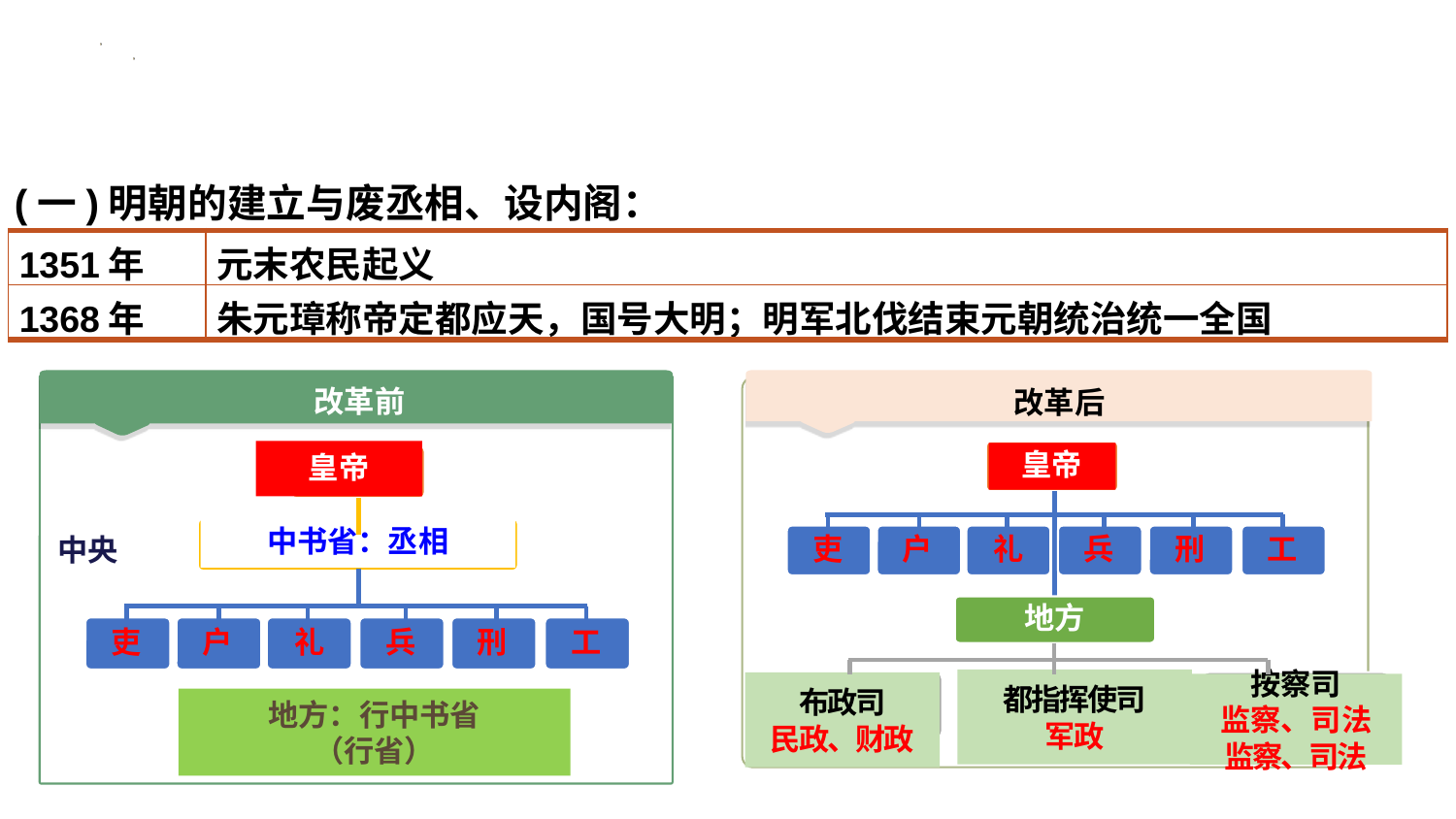

一、明代政治制度的变化
(一)明朝的建立与废丞相、设内阁：
| 1351年 | 元末农民起义 |
| --- | --- |
| 1368年 | 朱元璋称帝定都应天，国号大明；明军北伐结束元朝统治统一全国 |

改革后

皇帝

吏
户
礼
兵
刑
工

地方
都指挥使司
军政

布政司
民政、财政

按察司
监察、司法
监察、司法

改革前
皇帝

中书省：丞相

吏

户

礼

兵

刑

工
地方：行中书省
（行省）
中央